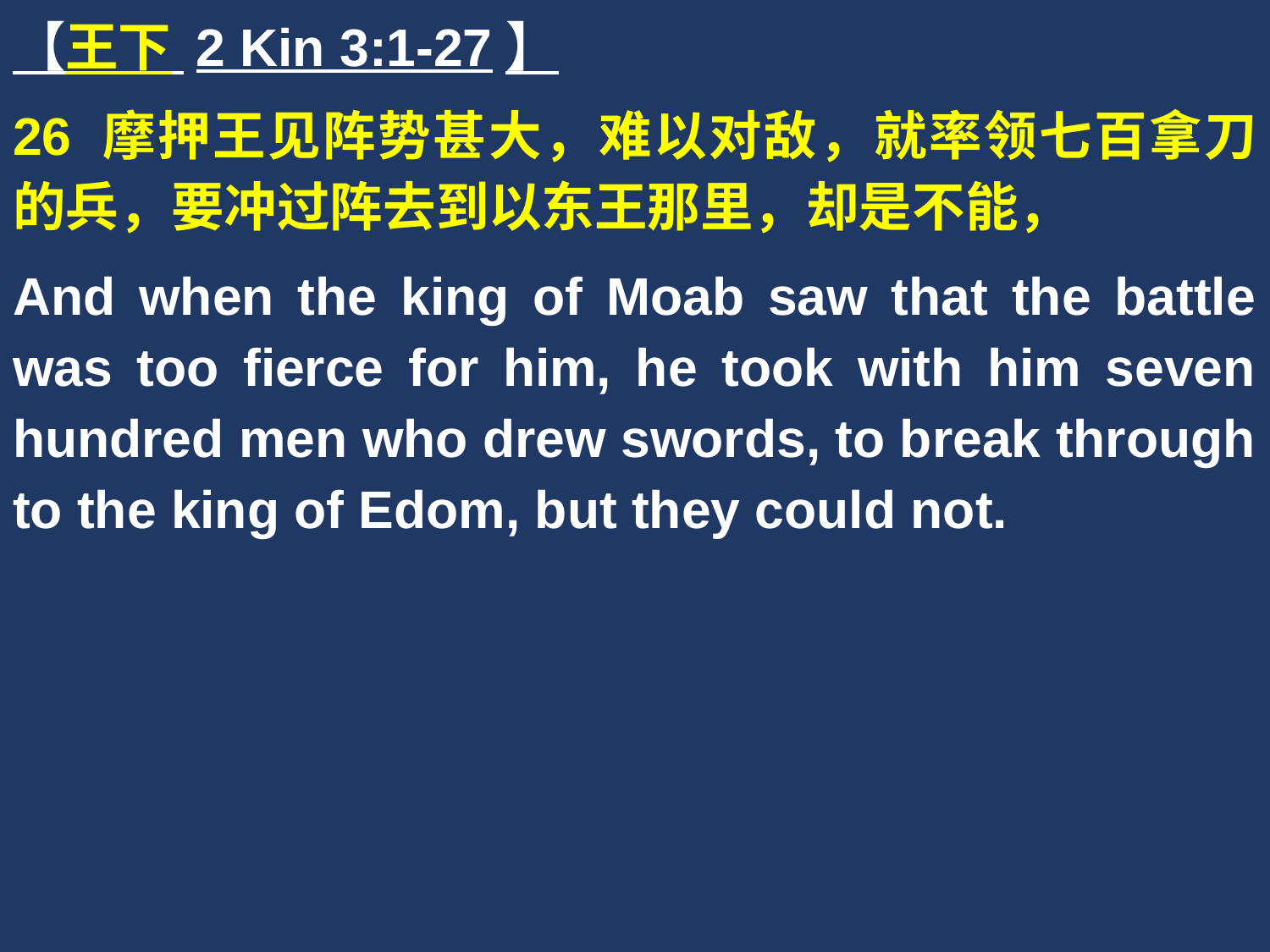

【王下 2 Kin 3:1-27】
26 摩押王见阵势甚大，难以对敌，就率领七百拿刀的兵，要冲过阵去到以东王那里，却是不能，
And when the king of Moab saw that the battle was too fierce for him, he took with him seven hundred men who drew swords, to break through to the king of Edom, but they could not.